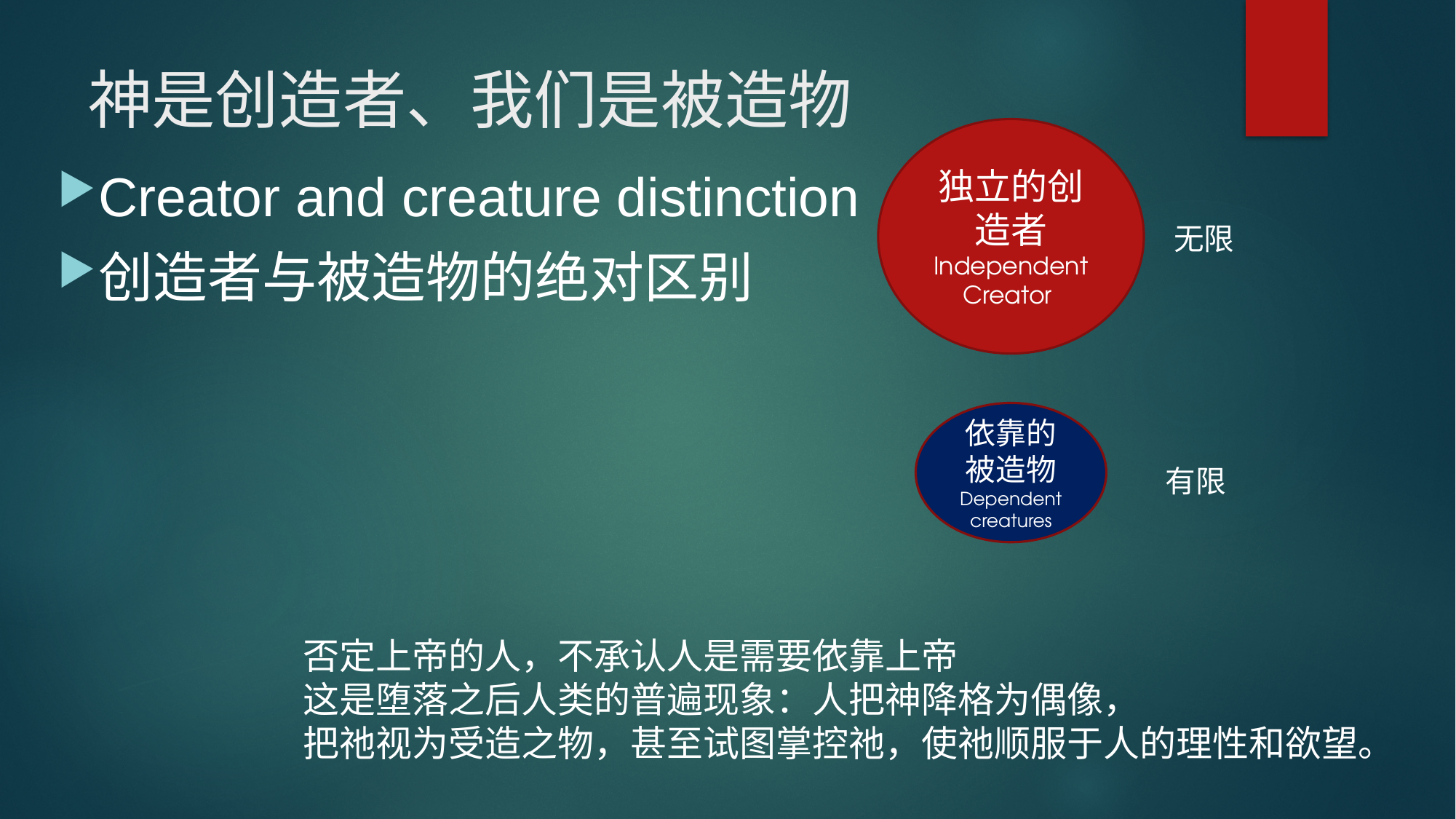

# 神是创造者、我们是被造物
独立的创造者 Independent Creator
Creator and creature distinction
创造者与被造物的绝对区别

无限
依靠的被造物
Dependent creatures
有限
否定上帝的人，不承认人是需要依靠上帝
这是堕落之后人类的普遍现象：人把神降格为偶像，
把祂视为受造之物，甚至试图掌控祂，使祂顺服于人的理性和欲望。